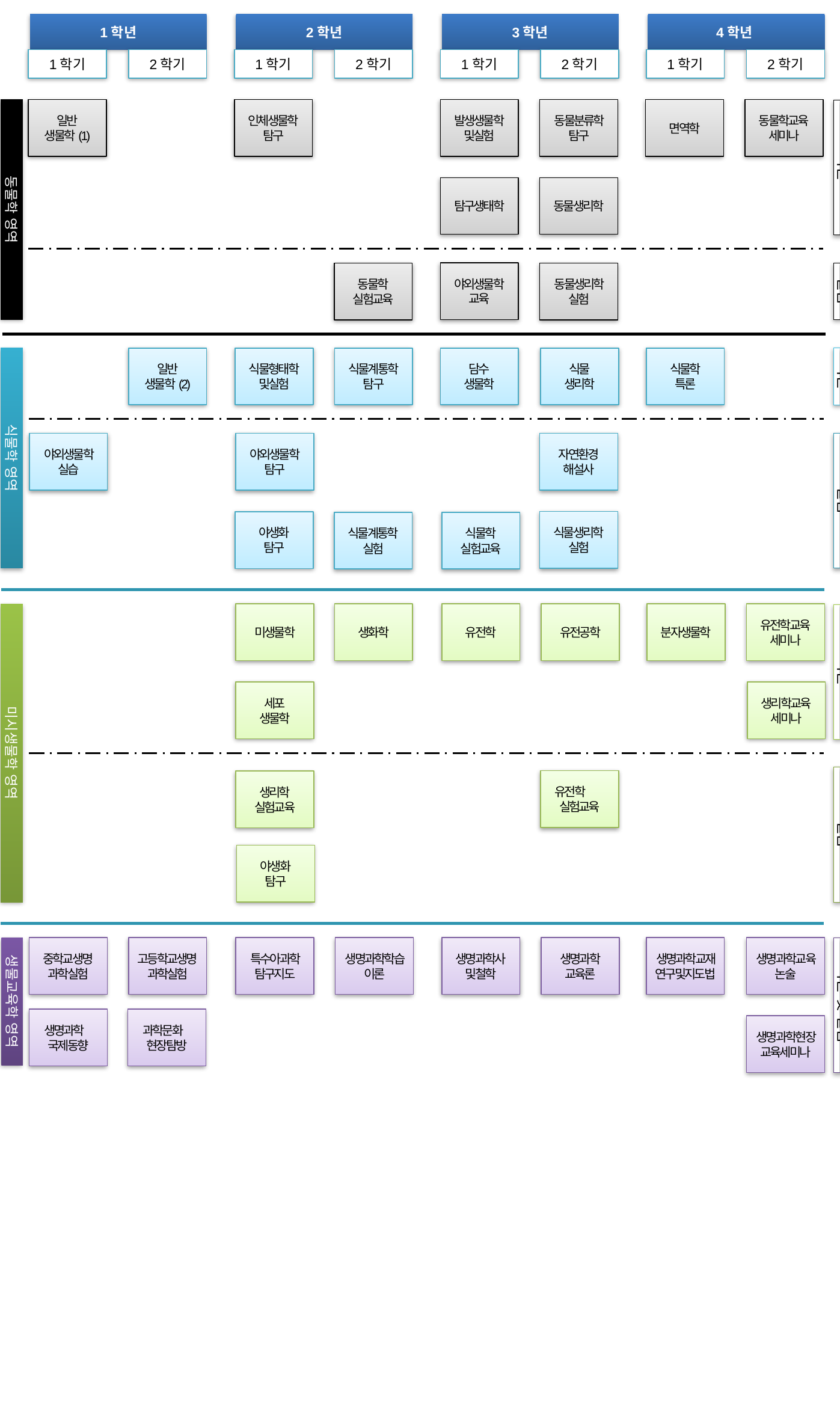

1학년
2학년
3학년
4학년
1학기
2학기
1학기
2학기
1학기
2학기
1학기
2학기
동물학 영역
일반
생물학(1)
인체생물학
탐구
발생생물학
및실험
동물분류학 탐구
면역학
동물학교육
세미나
이론
탐구생태학
동물생리학
야외생물학  교육
실습
동물학
실험교육
동물생리학 실험
담수
생물학
식물학 영역
일반
생물학(2)
식물형태학
및실험
식물계통학
탐구
식물
생리학
식물학
특론
이론
야외생물학 실습
자연환경
해설사
실습
야외생물학
탐구
식물생리학
실험
야생화
탐구
식물계통학
실험
식물학
실험교육
미시생물학 영역
미생물학
생화학
유전학
유전공학
분자생물학
유전학교육
세미나
이론
세포
생물학
생리학교육
세미나
실습
유전학            실험교육
생리학
실험교육
야생화
탐구
생명과학교재연구및지도법
생물교육학 영역
중학교생명
과학실험
고등학교생명
과학실험
특수아과학 탐구지도
생명과학학습이론
생명과학사
및철학
생명과학
교육론
생명과학교육논술
이론 및 실습
생명과학      국제동향
과학문화      현장탐방
생명과학현장교육세미나